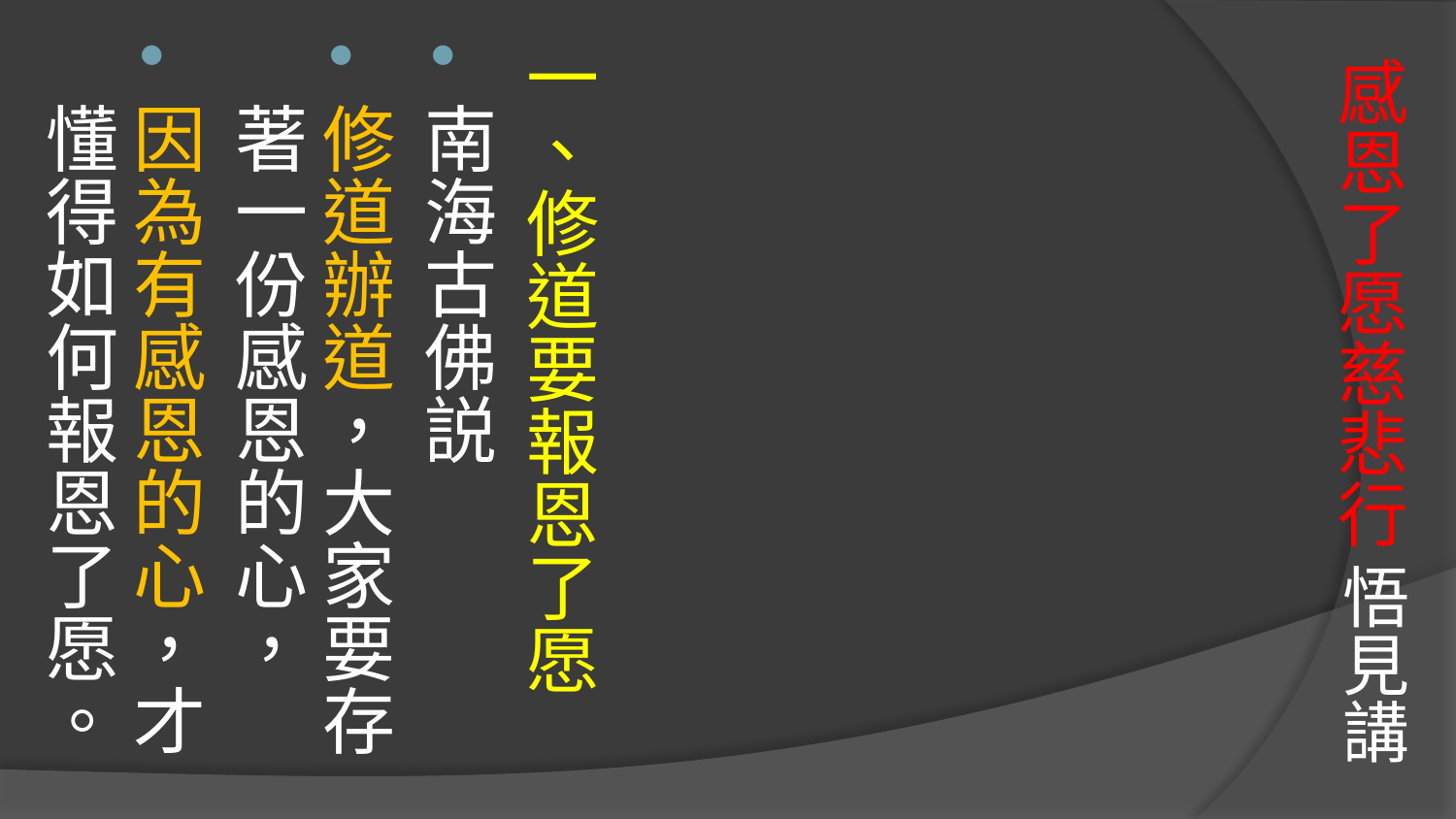

一、修道要報恩了愿
南海古佛説
修道辦道，大家要存著一份感恩的心，
因為有感恩的心，才懂得如何報恩了愿。
# 感恩了愿慈悲行 悟見講